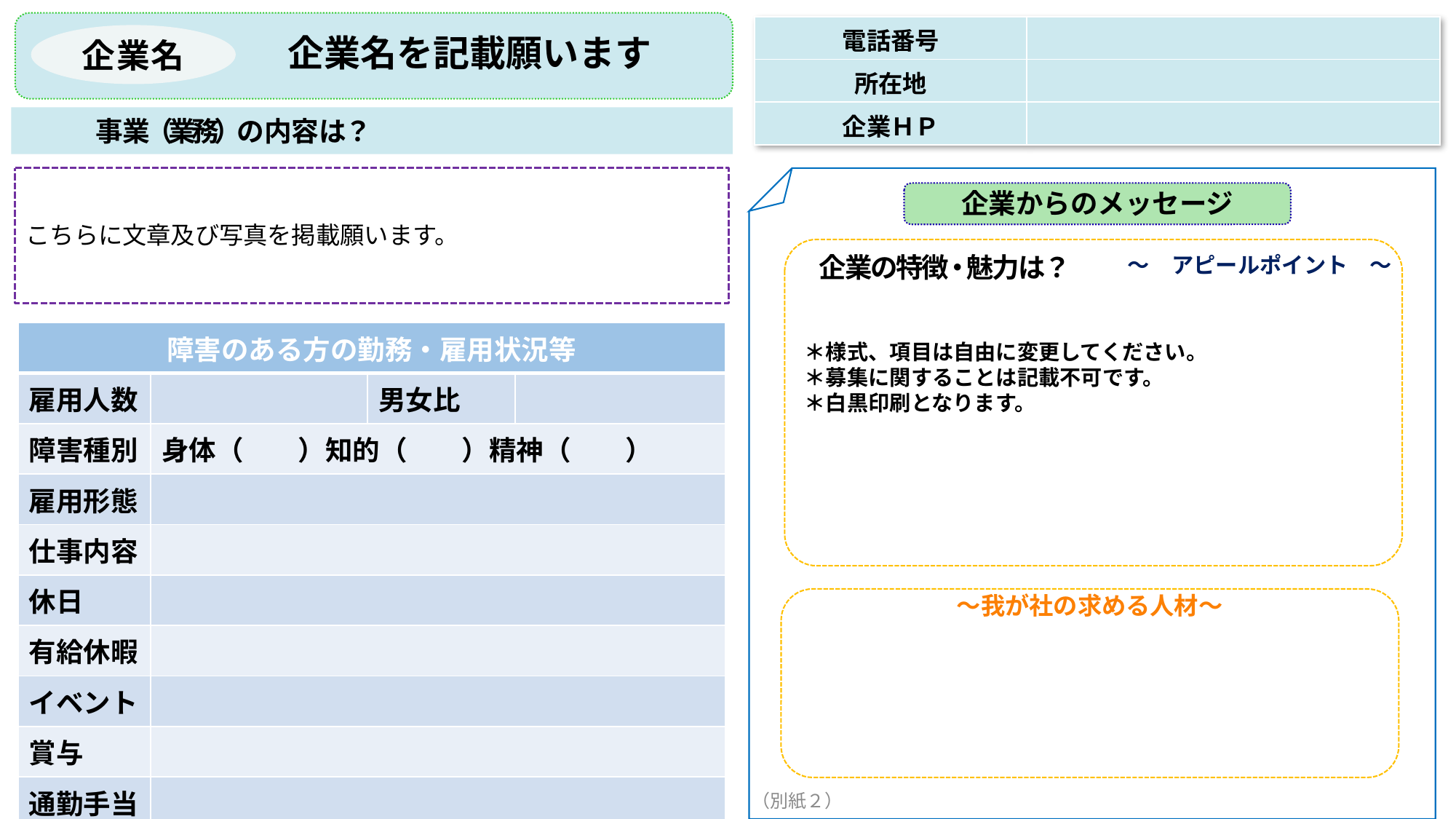

企  業  名
| 電話番号 |  |
| --- | --- |
| 所在地 |  |
| 企業ＨＰ |  |
企業名を記載願います
　　　事   業（業務）の   内   容   は  ？
こちらに文章及び写真を掲載願います。

企業からのメッセージ
＊様式、項目は自由に変更してください。
＊募集に関することは記載不可です。
＊白黒印刷となります。

　企  業  の  特  徴・魅  力  は  ？
　～　アピールポイント　～
この質問は参考に記載しています。記載内容は自由です。
| 障害のある方の勤務・雇用状況等 |  |  |  |
| --- | --- | --- | --- |
| 雇用人数 |  | 男女比 |  |
| 障害種別 | 身体（　　）知的（　　）精神（　　） |  |  |
| 雇用形態 |  |  |  |
| 仕事内容 |  |  |  |
| 休日 |  |  |  |
| 有給休暇 |  |  |  |
| イベント |  |  |  |
| 賞与 |  |  |  |
| 通勤手当 |  |  |  |
～我が社の求める人材～

（別紙２）